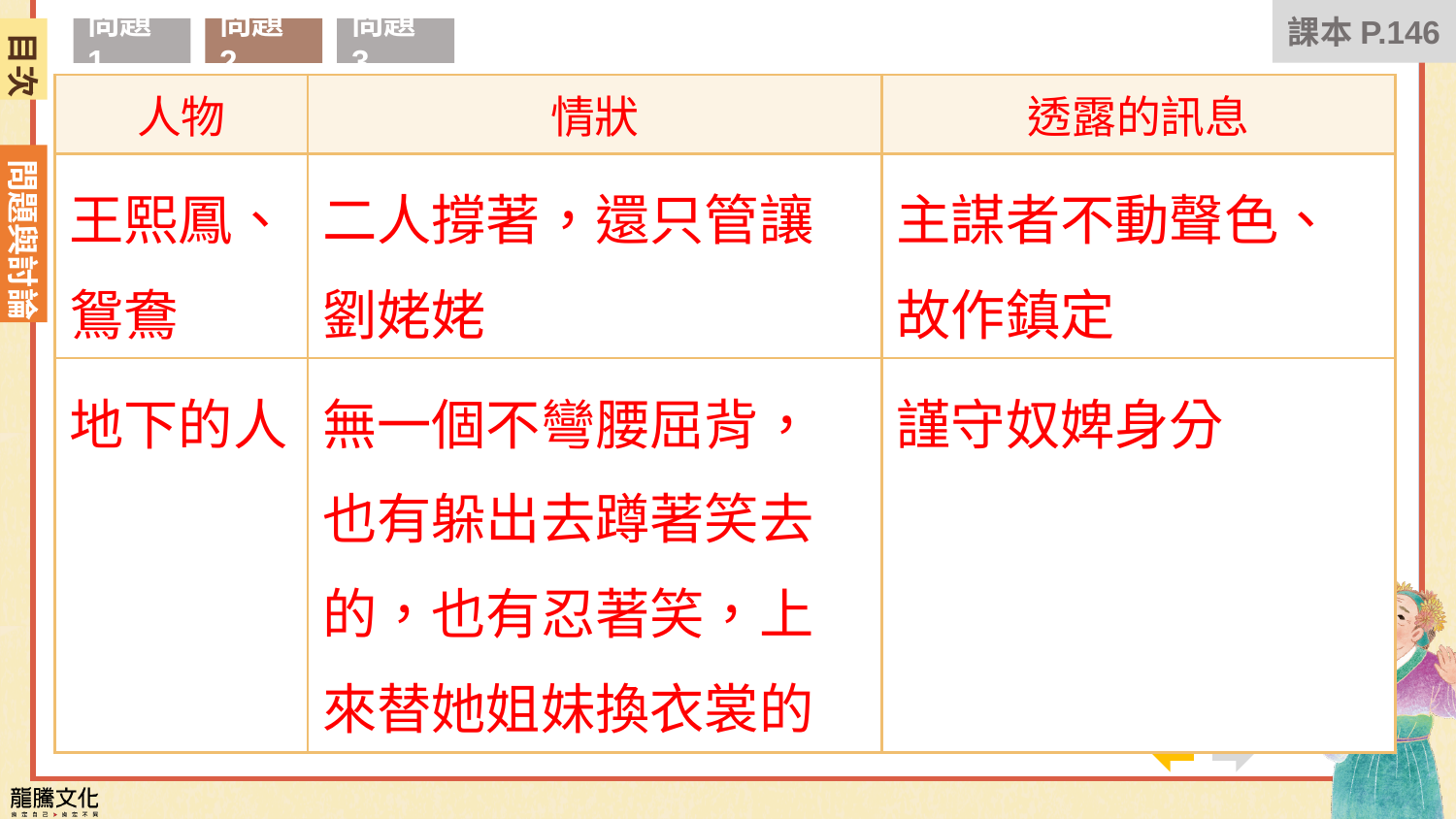

課本P.146
目次
問題1
問題2
問題3
| 人物 | 情狀 | 透露的訊息 |
| --- | --- | --- |
| 王熙鳳、 鴛鴦 | 二人撐著，還只管讓劉姥姥 | 主謀者不動聲色、故作鎮定 |
| 地下的人 | 無一個不彎腰屈背，也有躲出去蹲著笑去的，也有忍著笑，上來替她姐妹換衣裳的 | 謹守奴婢身分 |